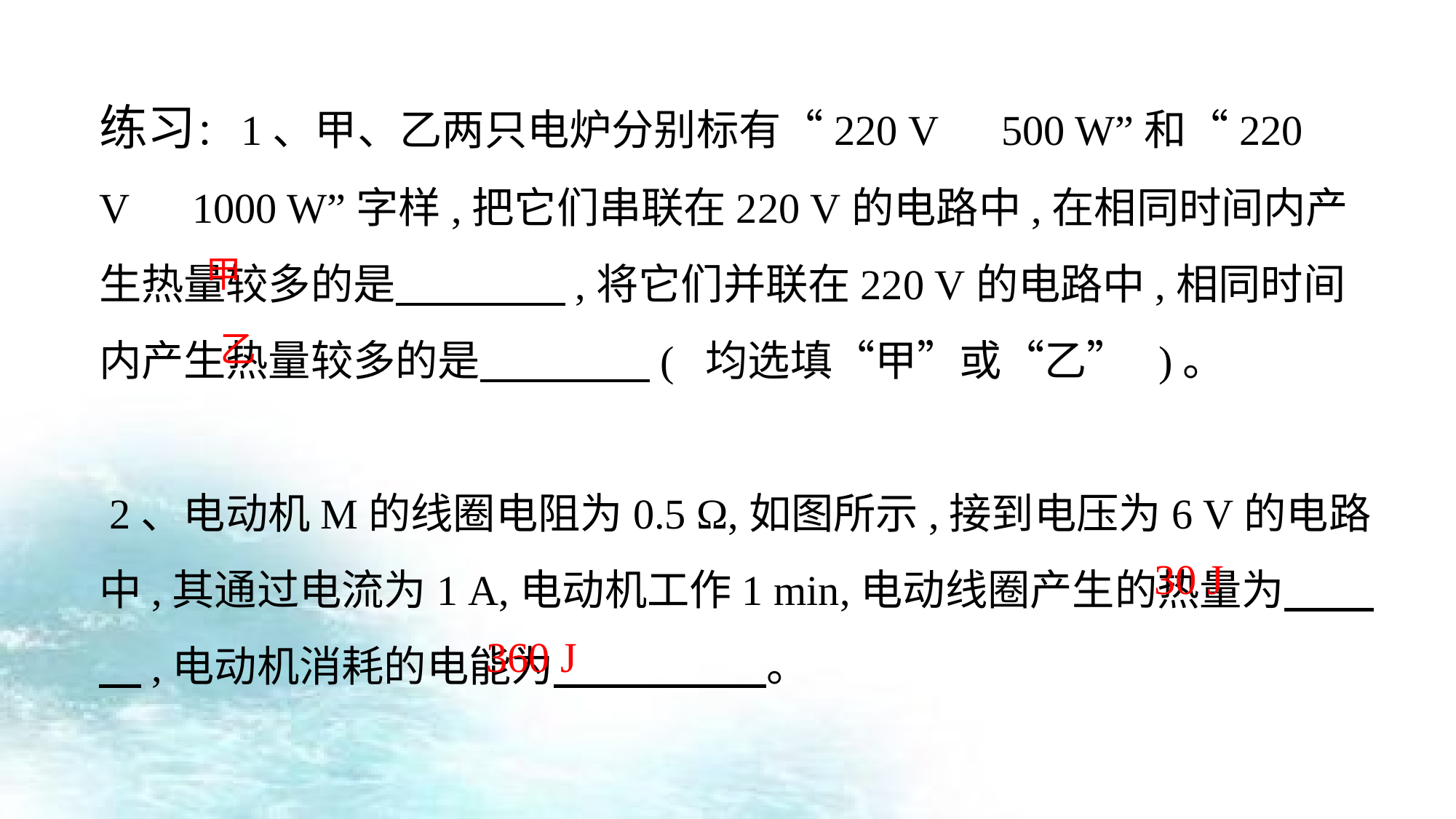

练习：1、甲、乙两只电炉分别标有“220 V　500 W”和“220 V　1000 W”字样,把它们串联在220 V的电路中,在相同时间内产生热量较多的是　　　　,将它们并联在220 V的电路中,相同时间内产生热量较多的是　　　　(  均选填“甲”或“乙”  )。

 2、电动机M的线圈电阻为0.5 Ω,如图所示,接到电压为6 V的电路中,其通过电流为1 A,电动机工作1 min,电动线圈产生的热量为　      　,电动机消耗的电能为　                  。

甲
乙
30 J
360 J